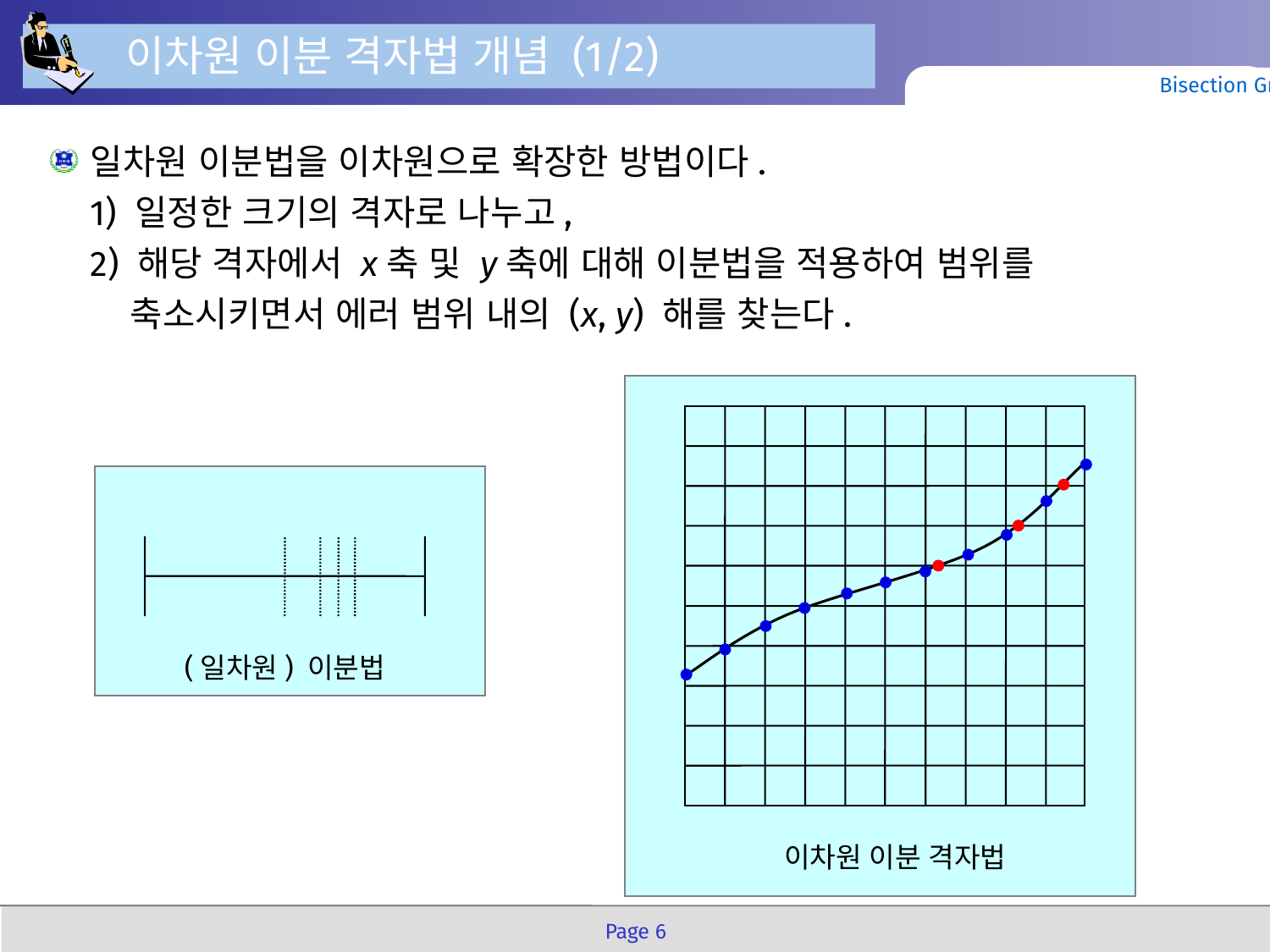

이차원 이분 격자법 개념 (1/2)
Bisection Grid
일차원 이분법을 이차원으로 확장한 방법이다.
1) 일정한 크기의 격자로 나누고,
2) 해당 격자에서 x축 및 y축에 대해 이분법을 적용하여 범위를
    축소시키면서 에러 범위 내의 (x, y) 해를 찾는다.

(일차원) 이분법

이차원 이분 격자법
Page 6